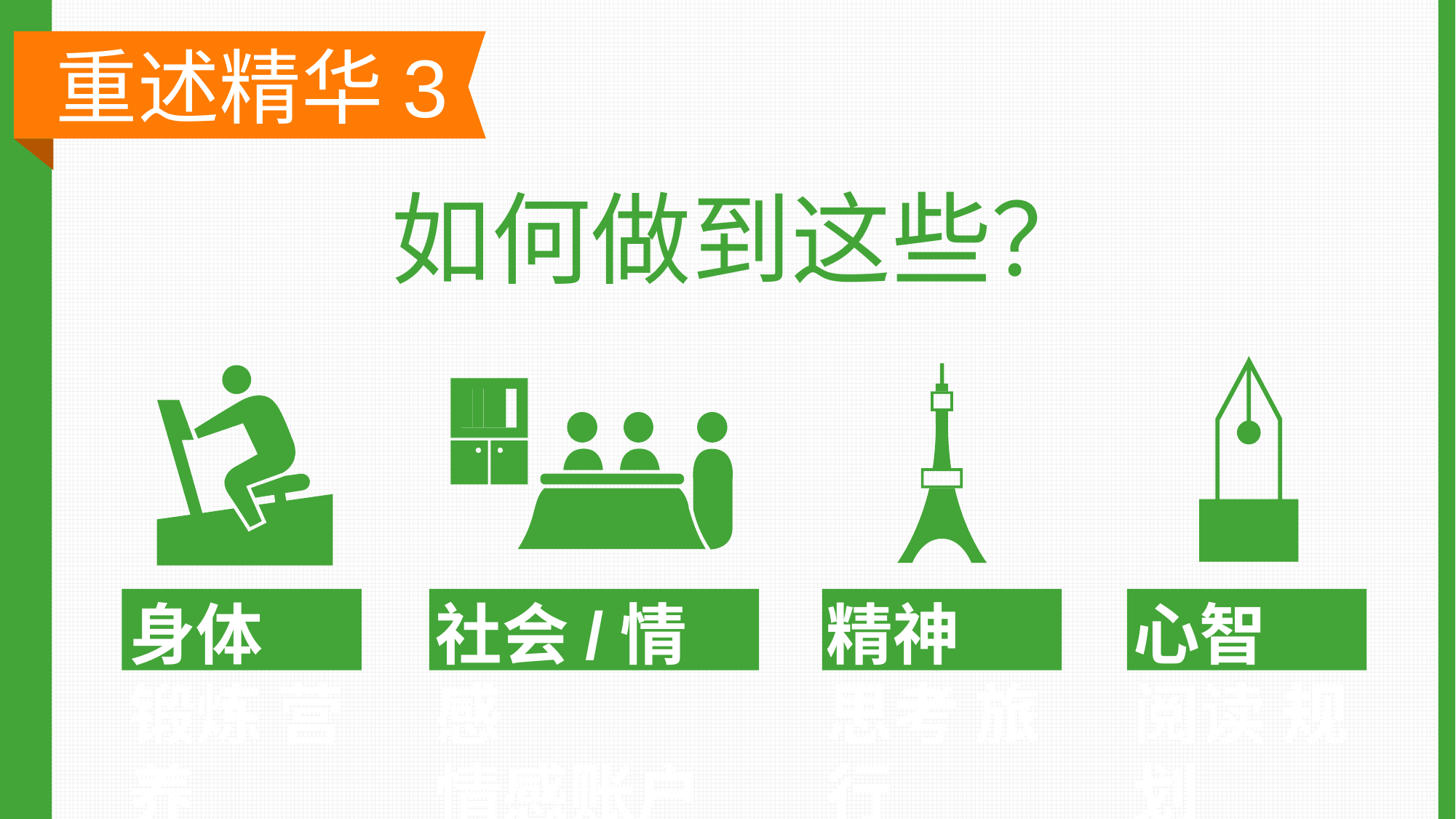

重述精华3

如何做到这些？

心智
阅读 规划
写作 学习

身体
锻炼 营养
休息 压力调节

精神
思考 旅行
欣赏 服务

社会/情感
情感账户存款
家庭/社会关系